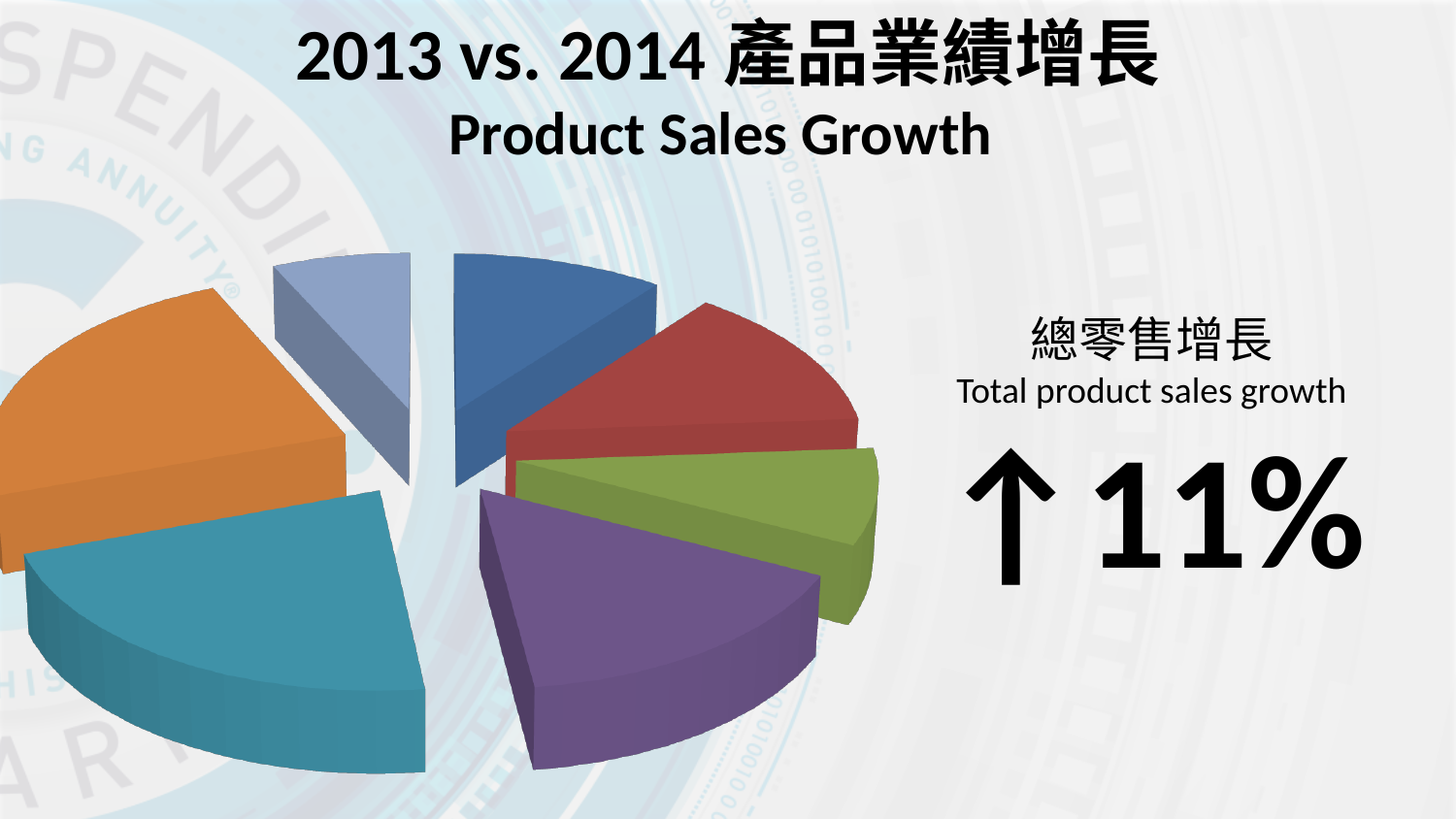

2013 vs. 2014產品業績增長
Product Sales Growth

[unsupported chart]

總零售增長
Total product sales growth
↑11%